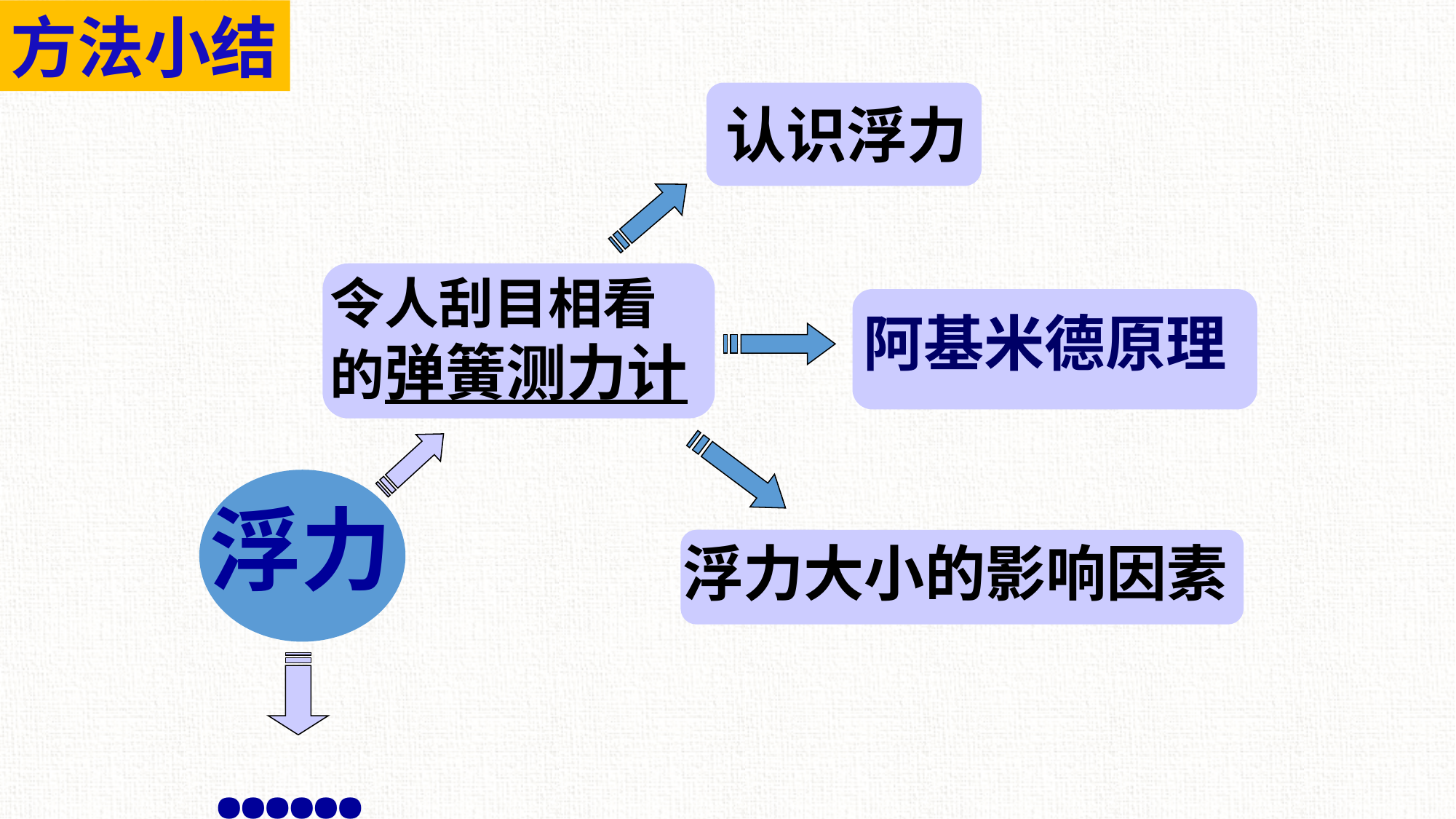

方法小结

认识浮力

令人刮目相看的弹簧测力计

阿基米德原理

浮力
浮力大小的影响因素

……